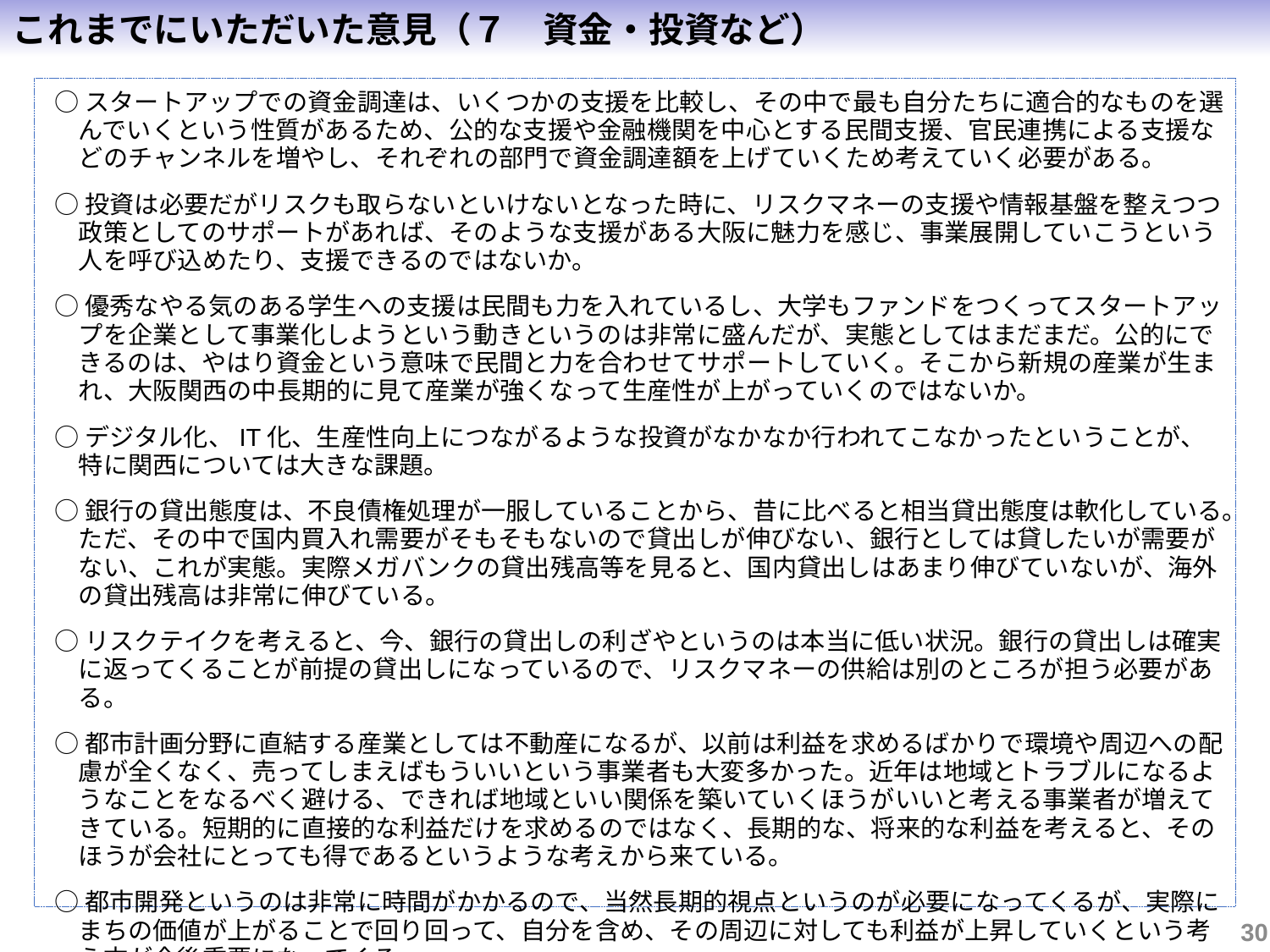

これまでにいただいた意見（７　資金・投資など）
○スタートアップでの資金調達は、いくつかの支援を比較し、その中で最も自分たちに適合的なものを選んでいくという性質があるため、公的な支援や金融機関を中心とする民間支援、官民連携による支援などのチャンネルを増やし、それぞれの部門で資金調達額を上げていくため考えていく必要がある。
○投資は必要だがリスクも取らないといけないとなった時に、リスクマネーの支援や情報基盤を整えつつ政策としてのサポートがあれば、そのような支援がある大阪に魅力を感じ、事業展開していこうという人を呼び込めたり、支援できるのではないか。
○優秀なやる気のある学生への支援は民間も力を入れているし、大学もファンドをつくってスタートアップを企業として事業化しようという動きというのは非常に盛んだが、実態としてはまだまだ。公的にできるのは、やはり資金という意味で民間と力を合わせてサポートしていく。そこから新規の産業が生まれ、大阪関西の中長期的に見て産業が強くなって生産性が上がっていくのではないか。
○デジタル化、IT化、生産性向上につながるような投資がなかなか行われてこなかったということが、特に関西については大きな課題。
○銀行の貸出態度は、不良債権処理が一服していることから、昔に比べると相当貸出態度は軟化している。ただ、その中で国内買入れ需要がそもそもないので貸出しが伸びない、銀行としては貸したいが需要がない、これが実態。実際メガバンクの貸出残高等を見ると、国内貸出しはあまり伸びていないが、海外の貸出残高は非常に伸びている。
○リスクテイクを考えると、今、銀行の貸出しの利ざやというのは本当に低い状況。銀行の貸出しは確実に返ってくることが前提の貸出しになっているので、リスクマネーの供給は別のところが担う必要がある。
○都市計画分野に直結する産業としては不動産になるが、以前は利益を求めるばかりで環境や周辺への配慮が全くなく、売ってしまえばもういいという事業者も大変多かった。近年は地域とトラブルになるようなことをなるべく避ける、できれば地域といい関係を築いていくほうがいいと考える事業者が増えてきている。短期的に直接的な利益だけを求めるのではなく、長期的な、将来的な利益を考えると、そのほうが会社にとっても得であるというような考えから来ている。
○都市開発というのは非常に時間がかかるので、当然長期的視点というのが必要になってくるが、実際にまちの価値が上がることで回り回って、自分を含め、その周辺に対しても利益が上昇していくという考え方が今後重要になってくる。
30